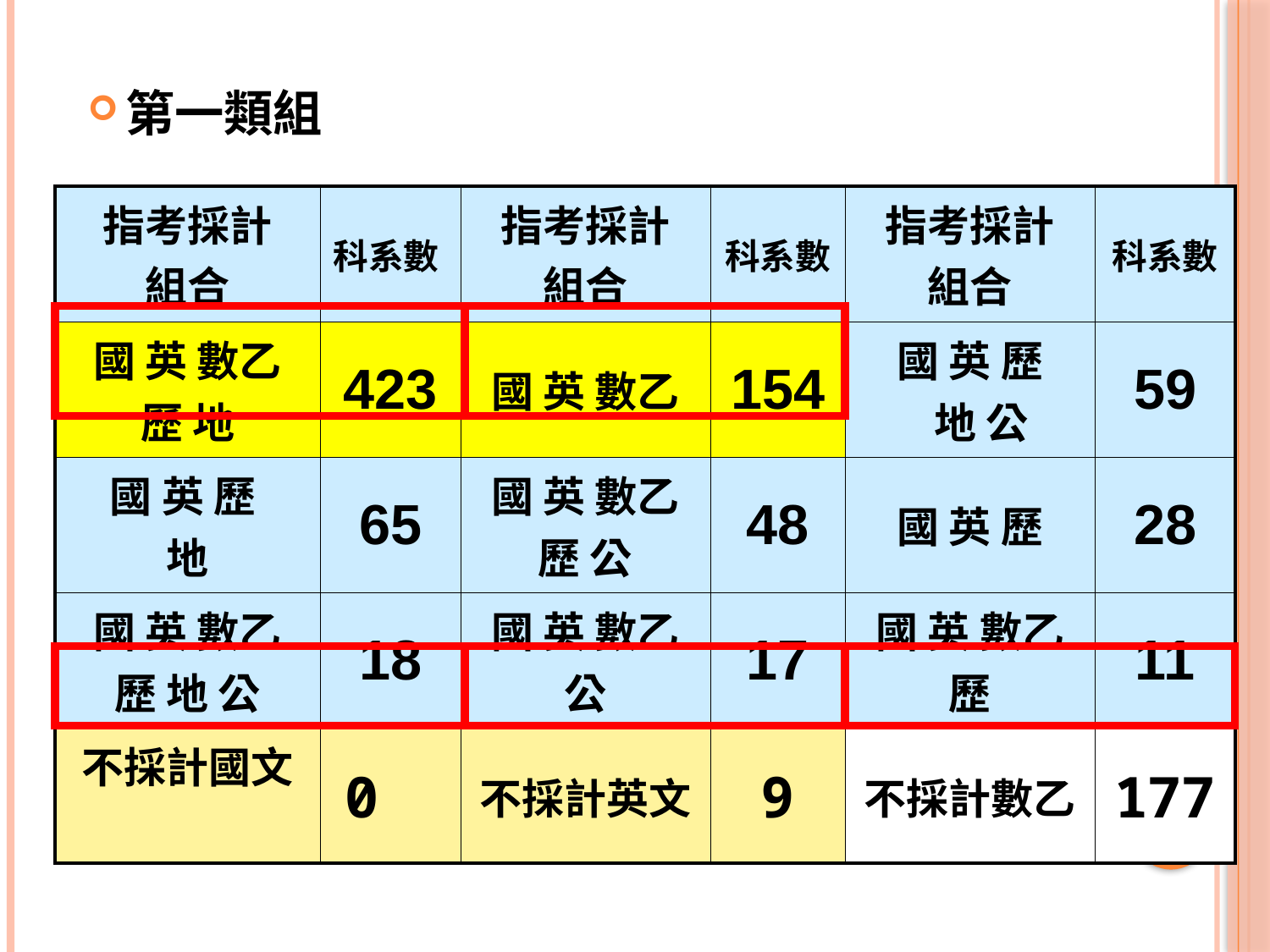

第一類組
| 指考採計 組合 | 科系數 | 指考採計 組合 | 科系數 | 指考採計 組合 | 科系數 |
| --- | --- | --- | --- | --- | --- |
| 國 英 數乙 歷 地 | 423 | 國 英 數乙 | 154 | 國 英 歷 地 公 | 59 |
| 國 英 歷 地 | 65 | 國 英 數乙 歷 公 | 48 | 國 英 歷 | 28 |
| 國 英 數乙 歷 地 公 | 18 | 國 英 數乙 公 | 17 | 國 英 數乙 歷 | 11 |
| 不採計國文 | 0 | 不採計英文 | 9 | 不採計數乙 | 177 |

21